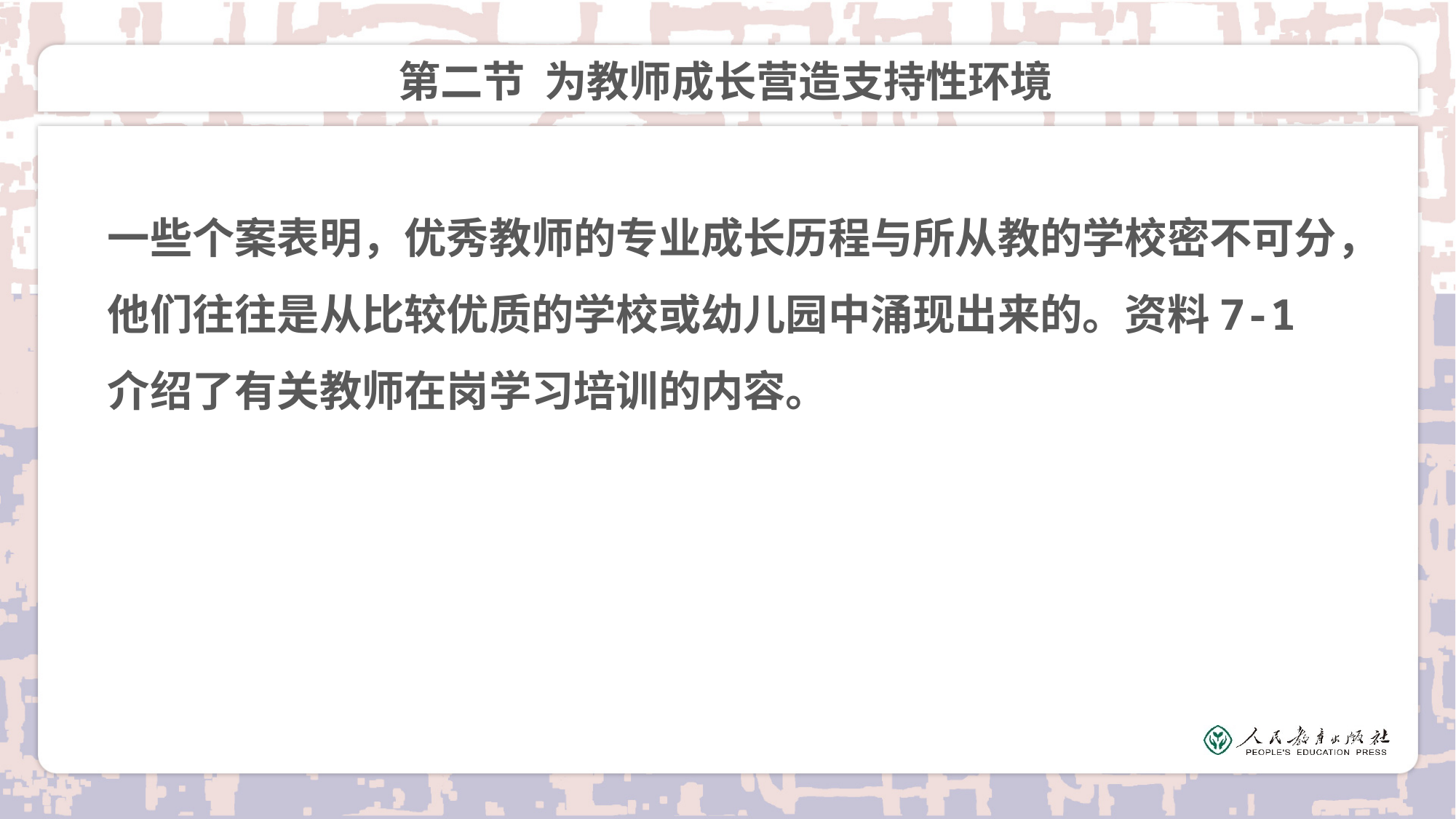

# 第二节  为教师成长营造支持性环境
一些个案表明，优秀教师的专业成长历程与所从教的学校密不可分，他们往往是从比较优质的学校或幼儿园中涌现出来的。资料7-1介绍了有关教师在岗学习培训的内容。